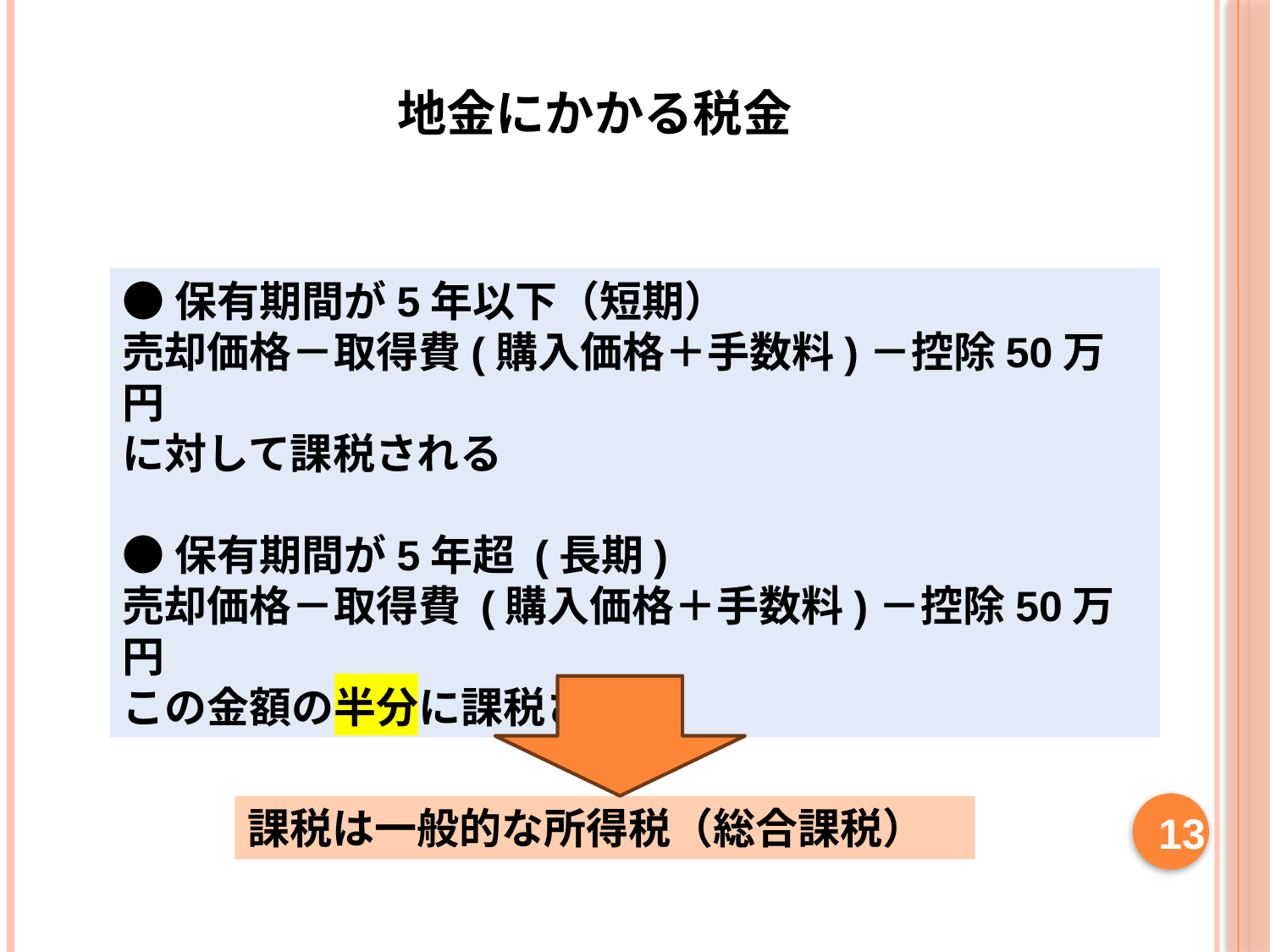

地金にかかる税金
●保有期間が5年以下（短期）
売却価格－取得費(購入価格＋手数料)－控除50万円
に対して課税される

●保有期間が5年超 (長期)
売却価格－取得費 (購入価格＋手数料)－控除50万円
この金額の半分に課税される

課税は一般的な所得税（総合課税）
13